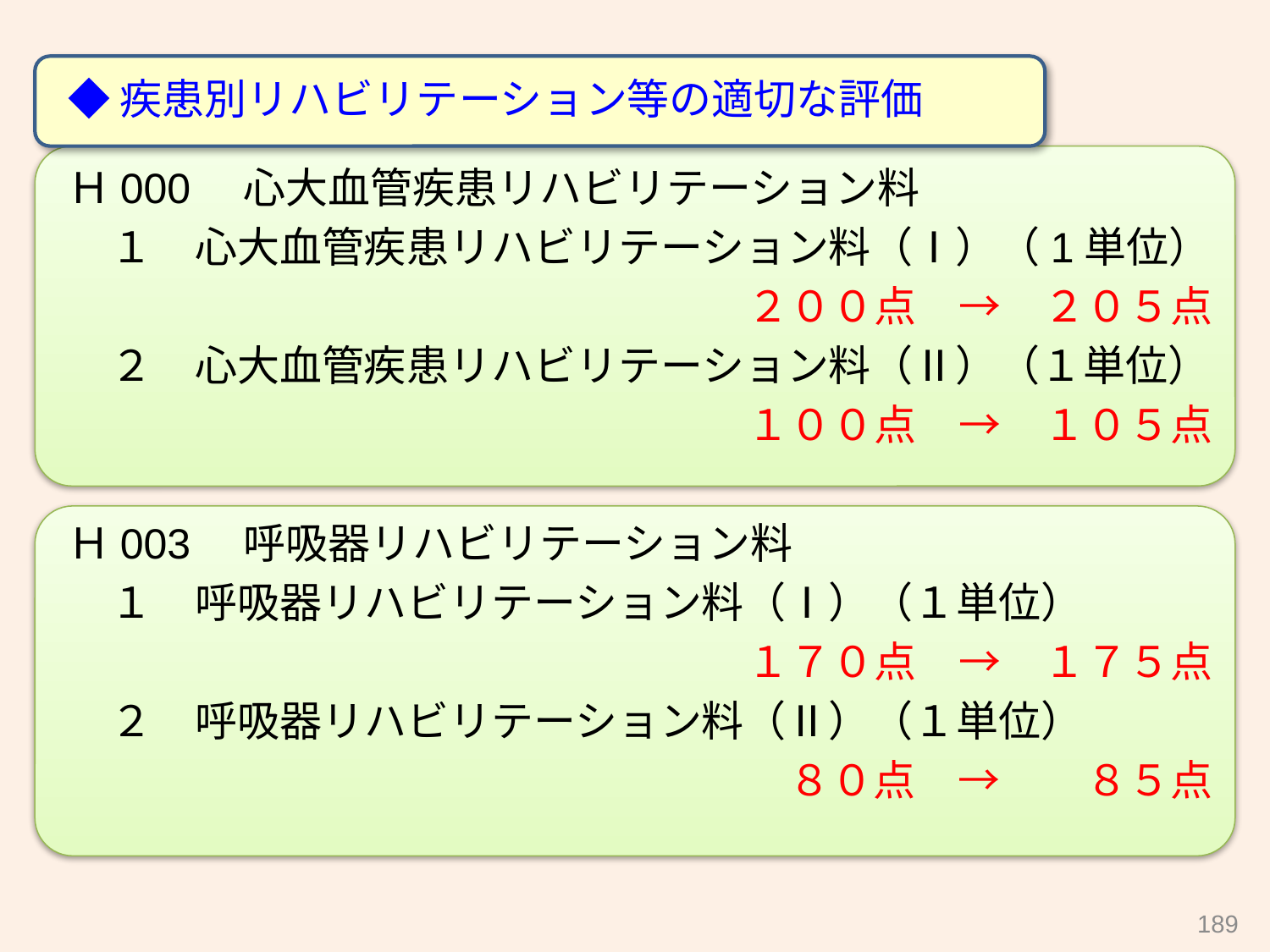

◆疾患別リハビリテーション等の適切な評価

Ｈ000　心大血管疾患リハビリテーション料
　１　心大血管疾患リハビリテーション料（Ⅰ）（1単位）
　　　　　　　　　２００点　→　２０５点
　２　心大血管疾患リハビリテーション料（Ⅱ）（１単位）
　　　　　　　　　１００点　→　１０５点

Ｈ003　呼吸器リハビリテーション料
　１　呼吸器リハビリテーション料（Ⅰ）（１単位）
１７０点　→　１７５点
　２　呼吸器リハビリテーション料（Ⅱ）（１単位）
　８０点　→　　８５点

189